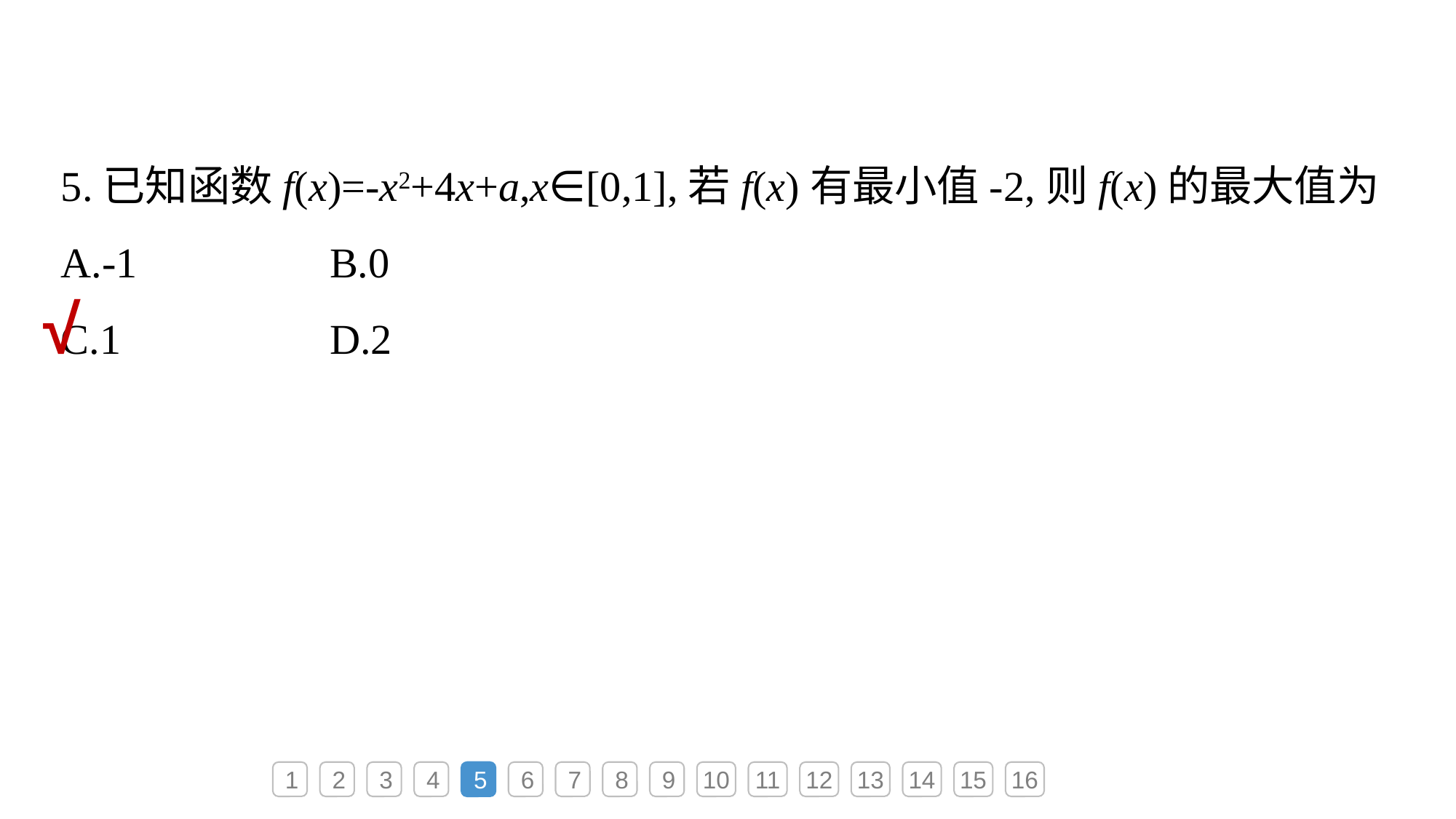

5.已知函数f(x)=-x2+4x+a,x∈[0,1],若f(x)有最小值-2,则f(x)的最大值为
A.-1	B.0
C.1	D.2
√
1
2
3
4
5
6
7
8
9
10
11
12
13
14
15
16